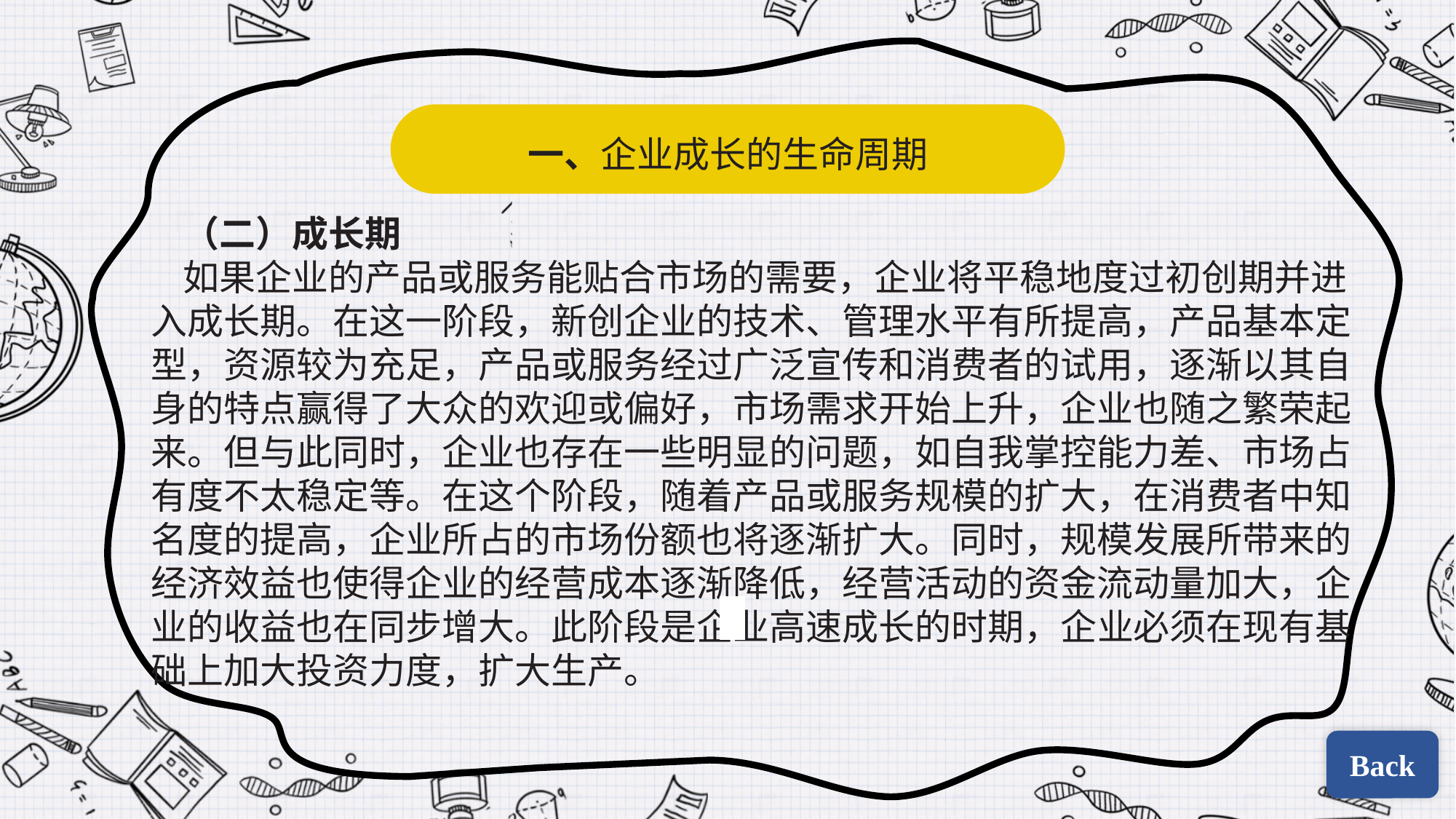

一、企业成长的生命周期
（二）成长期
如果企业的产品或服务能贴合市场的需要，企业将平稳地度过初创期并进入成长期。在这一阶段，新创企业的技术、管理水平有所提高，产品基本定型，资源较为充足，产品或服务经过广泛宣传和消费者的试用，逐渐以其自身的特点赢得了大众的欢迎或偏好，市场需求开始上升，企业也随之繁荣起来。但与此同时，企业也存在一些明显的问题，如自我掌控能力差、市场占有度不太稳定等。在这个阶段，随着产品或服务规模的扩大，在消费者中知名度的提高，企业所占的市场份额也将逐渐扩大。同时，规模发展所带来的经济效益也使得企业的经营成本逐渐降低，经营活动的资金流动量加大，企业的收益也在同步增大。此阶段是企业高速成长的时期，企业必须在现有基础上加大投资力度，扩大生产。
|  |  |
| --- | --- |
|  |  |

Back
Back